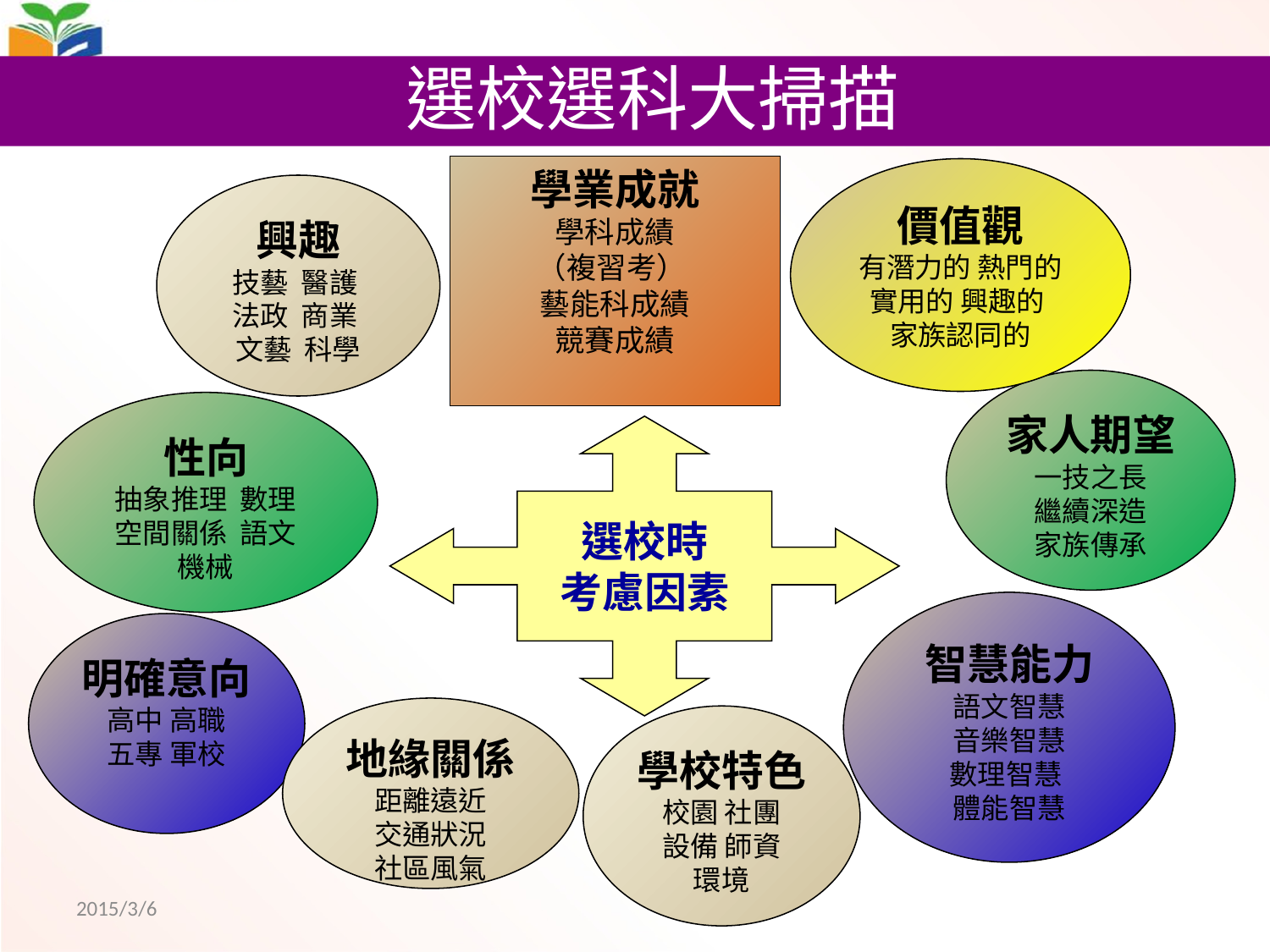

選校選科大掃描

學業成就
學科成績
（複習考）
藝能科成績
競賽成績
價值觀
有潛力的 熱門的 實用的 興趣的
家族認同的
興趣
技藝  醫護
法政  商業
文藝  科學
家人期望
一技之長
繼續深造
家族傳承
性向
抽象推理  數理
空間關係  語文
機械
選校時
考慮因素
智慧能力
語文智慧
音樂智慧
數理智慧
體能智慧
明確意向
高中 高職
五專 軍校
地緣關係
距離遠近
交通狀況
社區風氣
學校特色
校園 社團
設備 師資
環境
2015/3/6